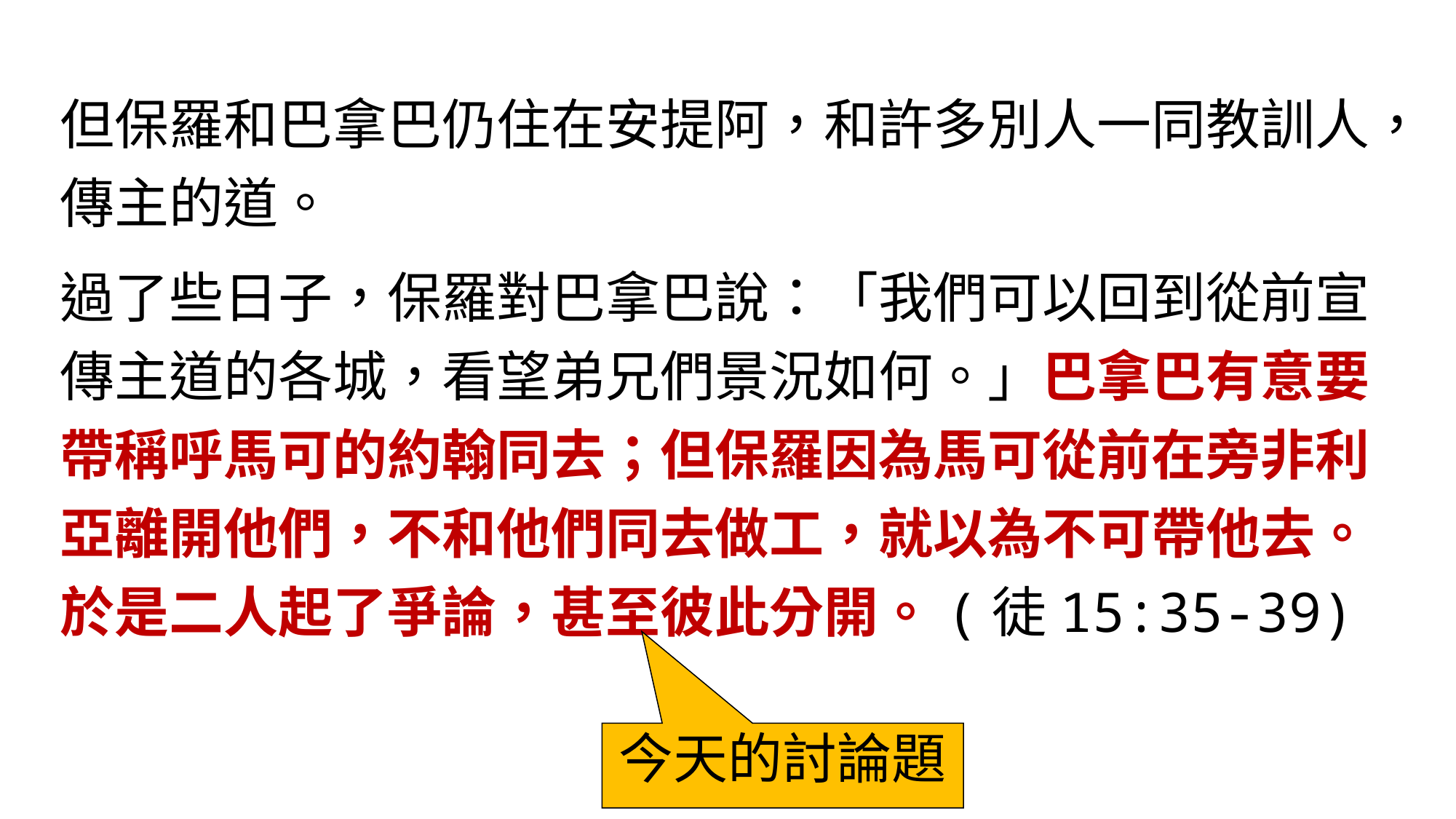

但保羅和巴拿巴仍住在安提阿，和許多別人一同教訓人，傳主的道。
過了些日子，保羅對巴拿巴說：「我們可以回到從前宣傳主道的各城，看望弟兄們景況如何。」巴拿巴有意要帶稱呼馬可的約翰同去；但保羅因為馬可從前在旁非利亞離開他們，不和他們同去做工，就以為不可帶他去。於是二人起了爭論，甚至彼此分開。(徒15:35-39)
今天的討論題